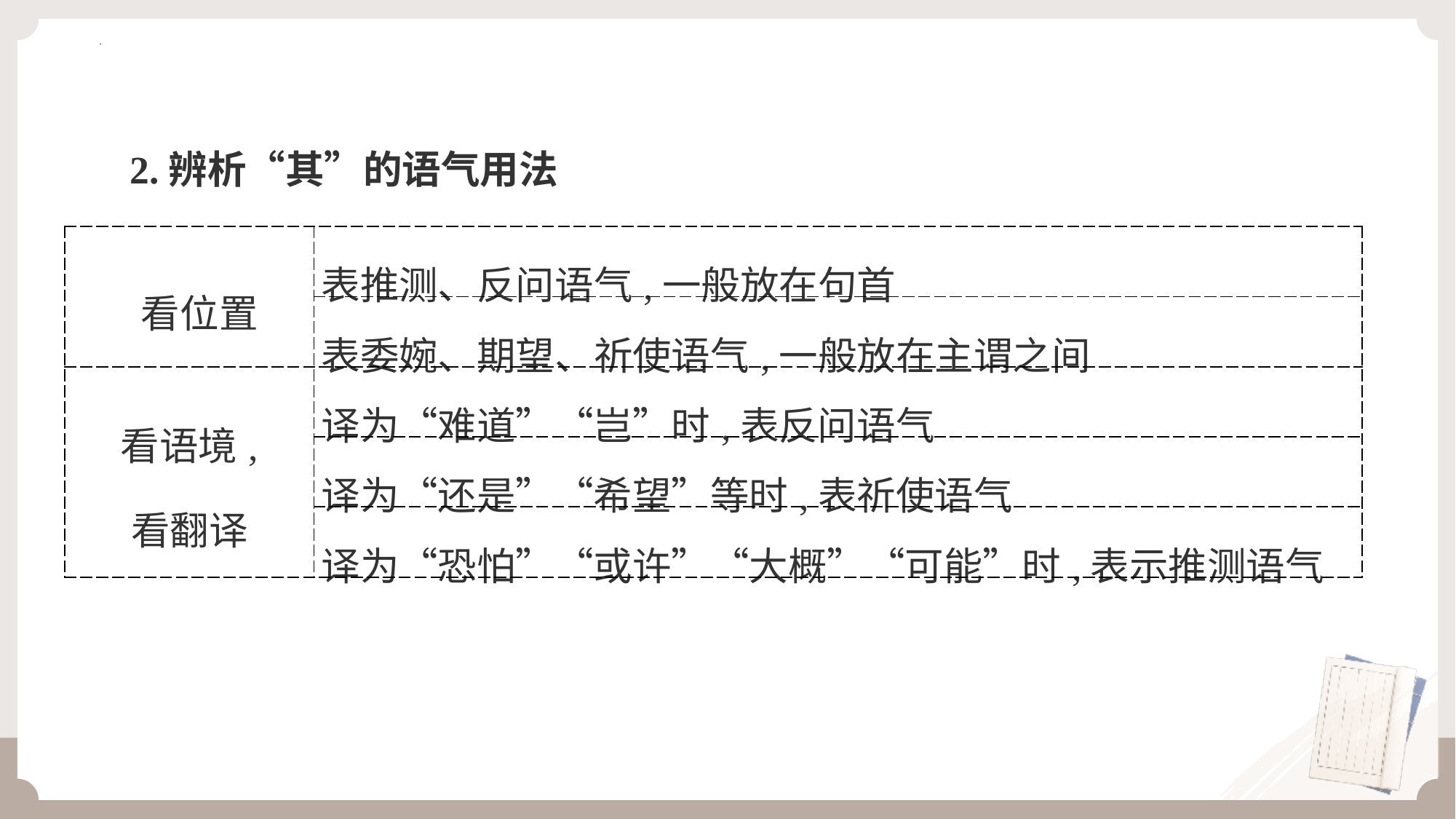

2.辨析“其”的语气用法
| 看位置 | 表推测、反问语气,一般放在句首 |
| --- | --- |
|  | 表委婉、期望、祈使语气,一般放在主谓之间 |
| 看语境, 看翻译 | 译为“难道”“岂”时,表反问语气 |
|  | 译为“还是”“希望”等时,表祈使语气 |
|  | 译为“恐怕”“或许”“大概”“可能”时,表示推测语气 |